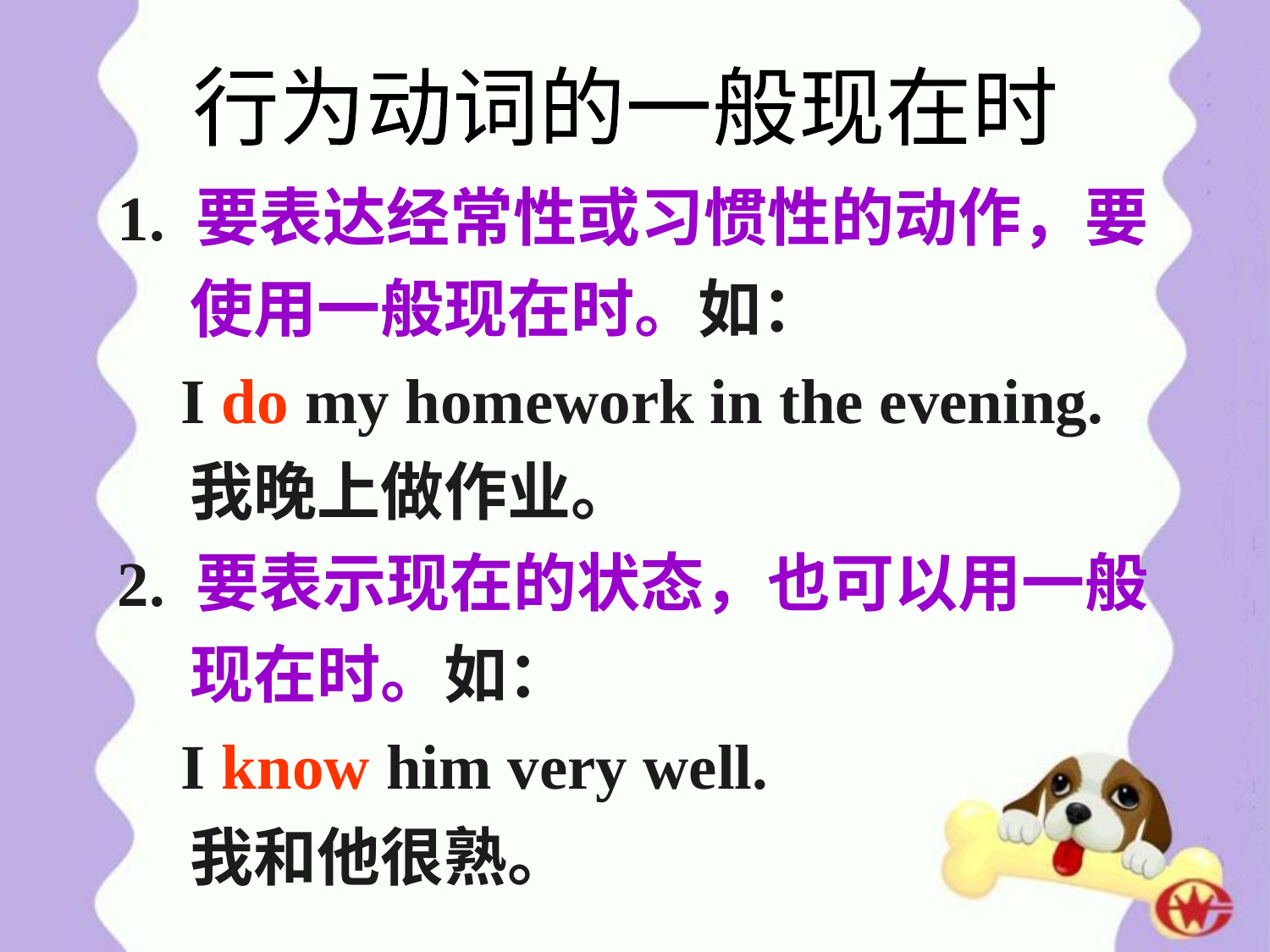

行为动词的一般现在时
1. 要表达经常性或习惯性的动作，要
    使用一般现在时。如：
    I do my homework in the evening.
    我晚上做作业。
2. 要表示现在的状态，也可以用一般
    现在时。如：
    I know him very well.
    我和他很熟。